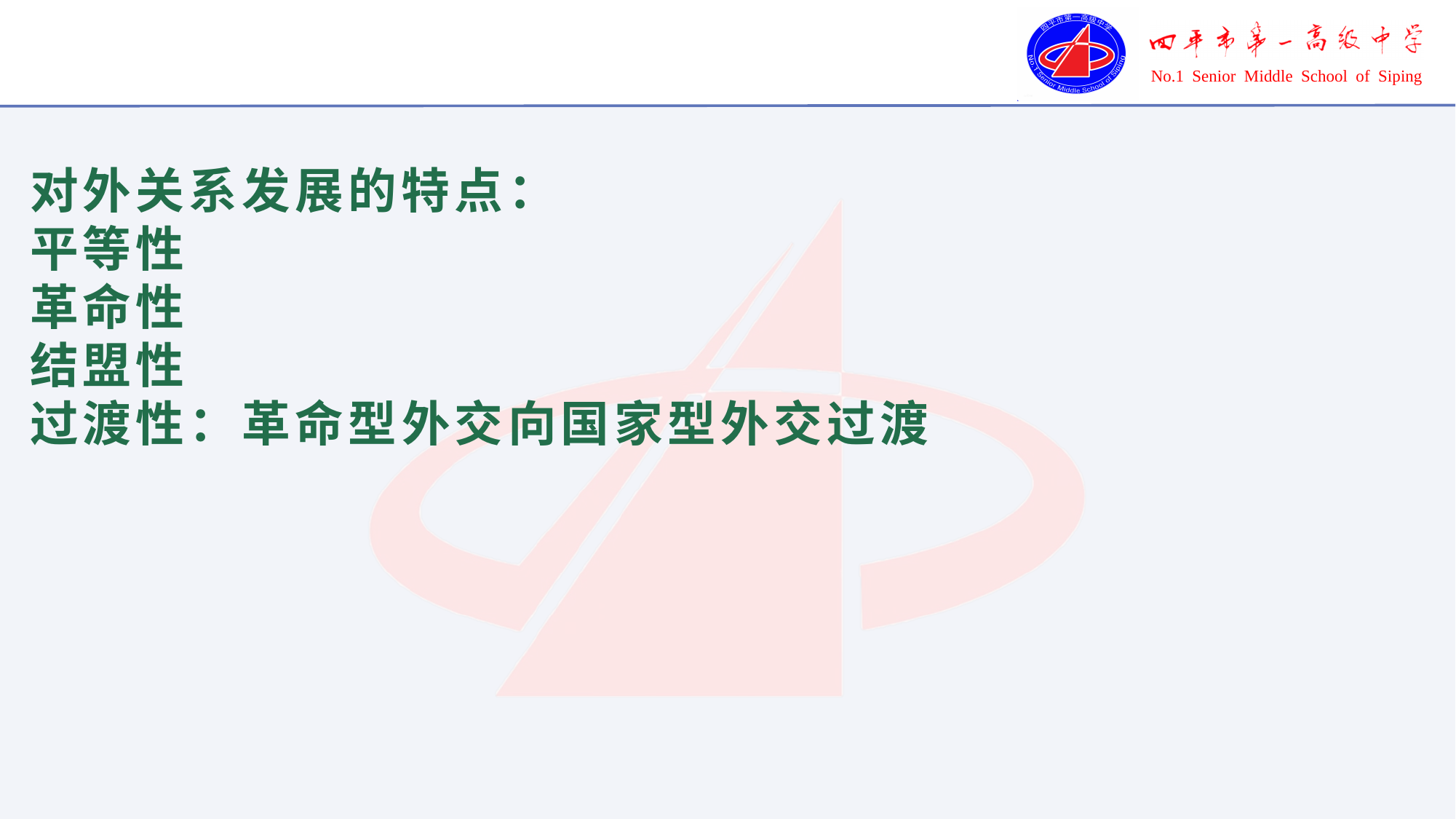

# 对外关系发展的特点： 平等性 革命性 结盟性 过渡性：革命型外交向国家型外交过渡